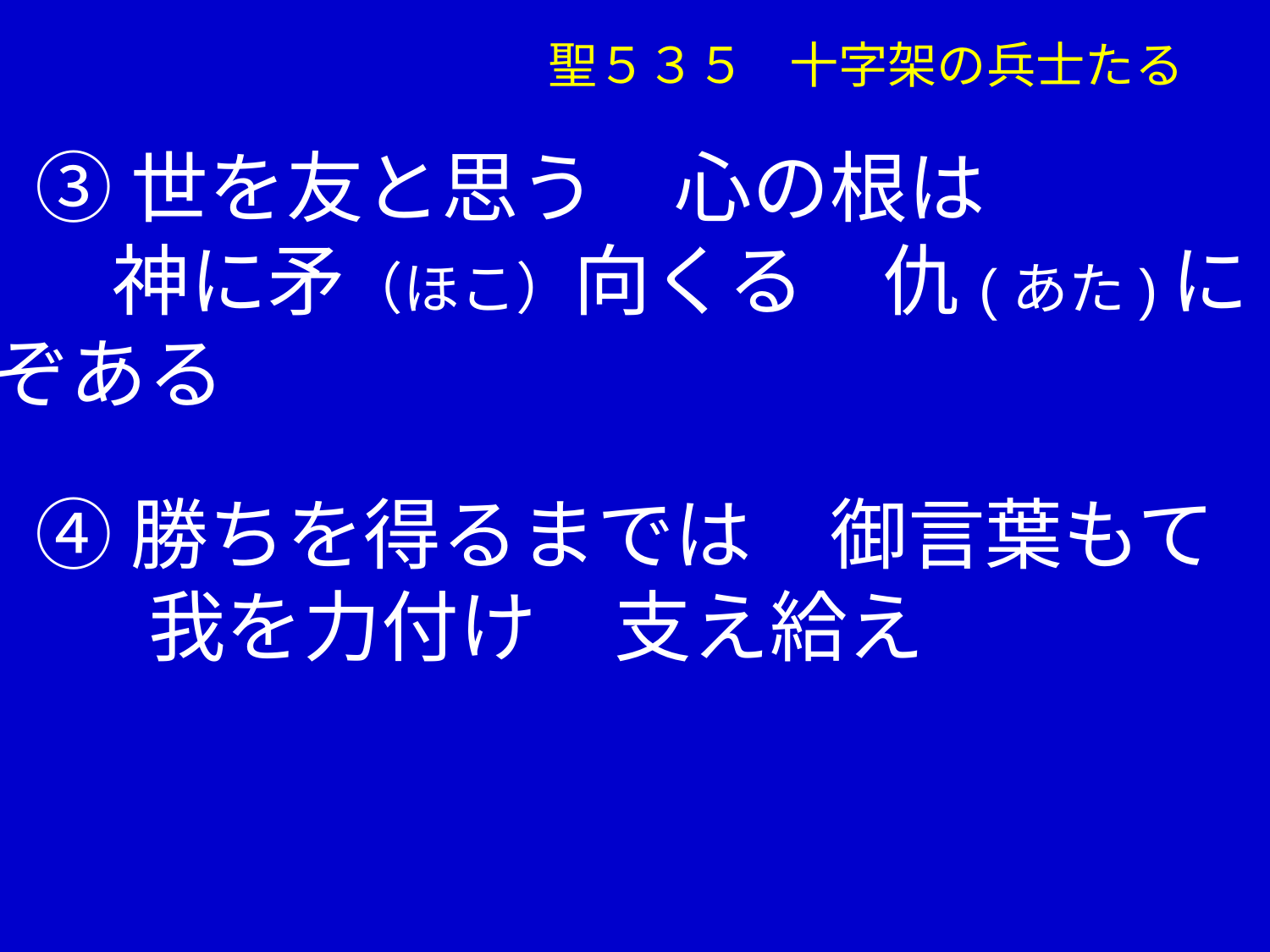

聖５３５    十字架の兵士たる
③世を友と思う　心の根は
　神に矛（ほこ）向くる　仇(あた)にぞある

④勝ちを得るまでは　御言葉もて
 　我を力付け　支え給え